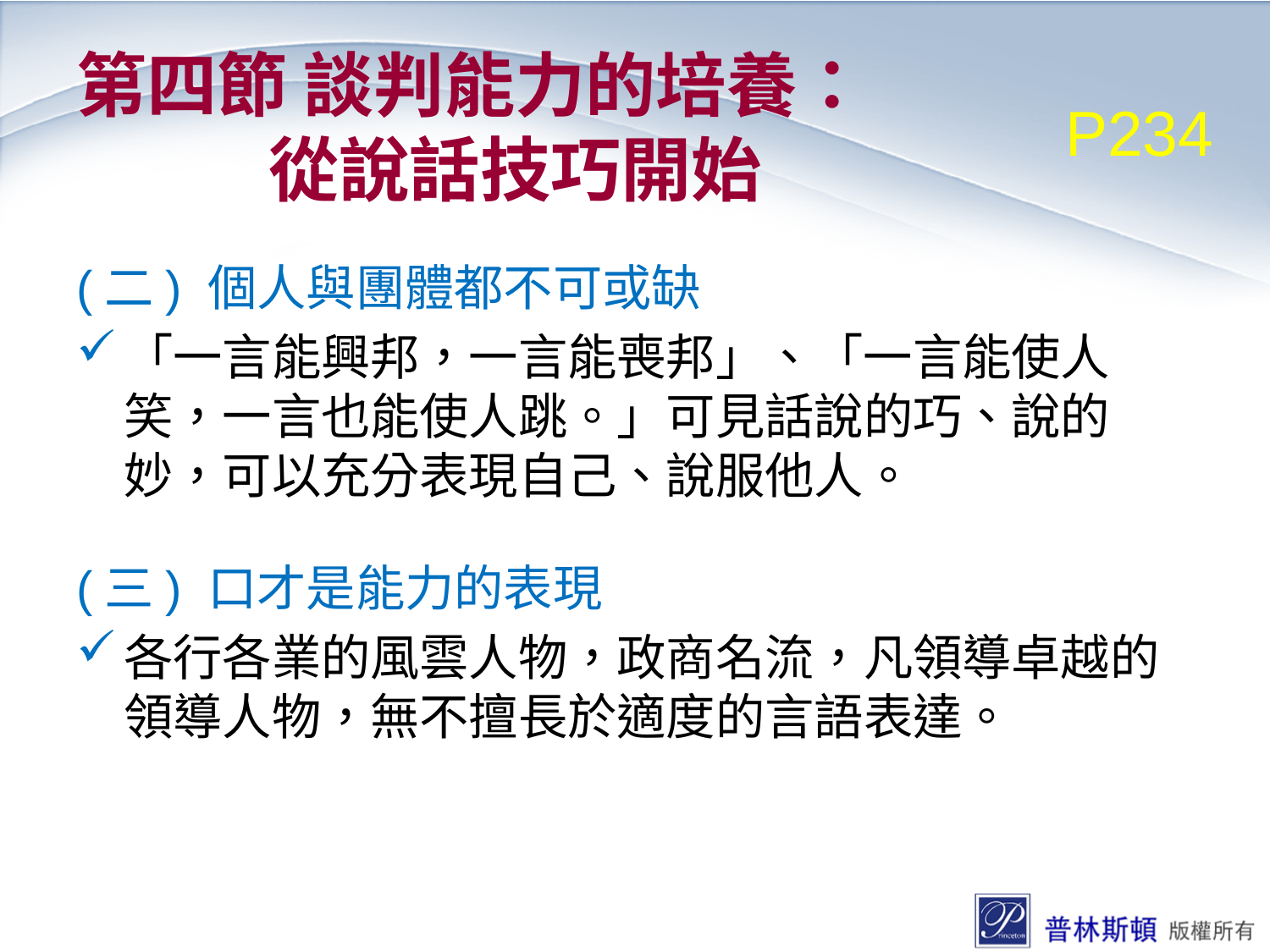

# 第四節 談判能力的培養： 從說話技巧開始
P234
(二) 個人與團體都不可或缺
「一言能興邦，一言能喪邦」、「一言能使人笑，一言也能使人跳。」可見話說的巧、說的妙，可以充分表現自己、說服他人。
(三) 口才是能力的表現
各行各業的風雲人物，政商名流，凡領導卓越的領導人物，無不擅長於適度的言語表達。